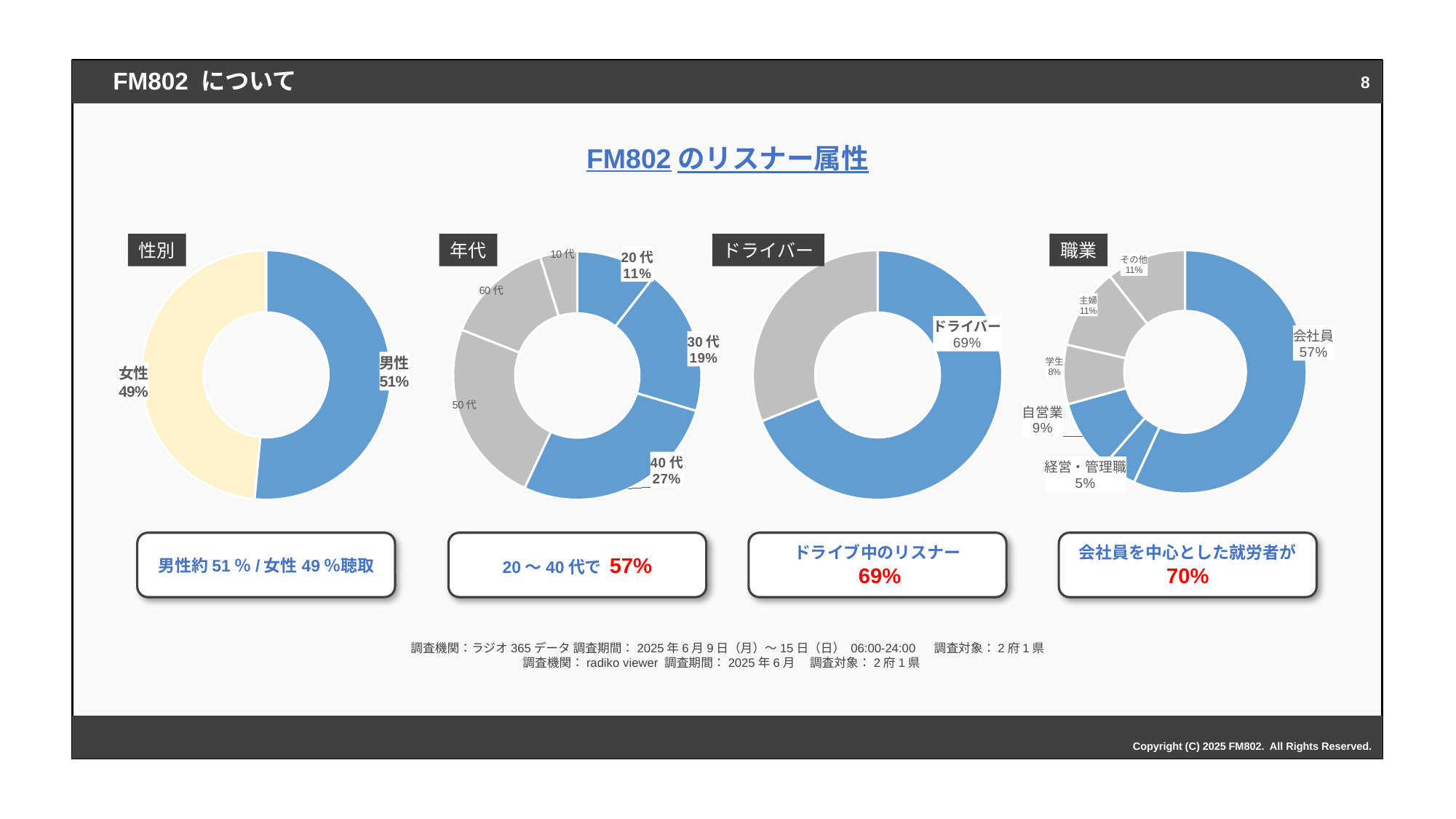

8
# FM802 について
FM802のリスナー属性
性別
年代
ドライバー
職業

### Chart

| Category | 列1 |
|---|---|
| 男性 | 51.494696239151395 |
| 女性 | 48.5053037608486 |

### Chart

| Category | 売上高 |
|---|---|
| 20代 | 10.509451466243823 |
| 30代 | 19.09768598630146 |
| 40代 | 27.366156316000712 |
| 50代 | 24.031660602551533 |
| 60代 | 14.172922684176935 |
| 10代 | 4.822122944725535 |

### Chart

| Category | 列1 |
|---|---|
| ドライバー | 68.95660730724057 |
| 非ドライバー | 31.04339269275942 |

### Chart

| Category | 列1 |
|---|---|
| 会社員 | 56.9 |
| 経営・管理職 | 4.5 |
| 自営業 | 9.3 |
| 学生 | 7.9 |
| 主婦 | 10.8 |
| その他 | 10.599999999999994 |
男性約51％/女性49％聴取
20～40代で 57%
ドライブ中のリスナー
 69%
会社員を中心とした就労者が 70%
調査機関：ラジオ365データ 調査期間：2025年6月9日（月）～15日（日） 06:00-24:00 　調査対象：2府1県
調査機関：radiko viewer 調査期間：2025年6月 　調査対象：2府1県